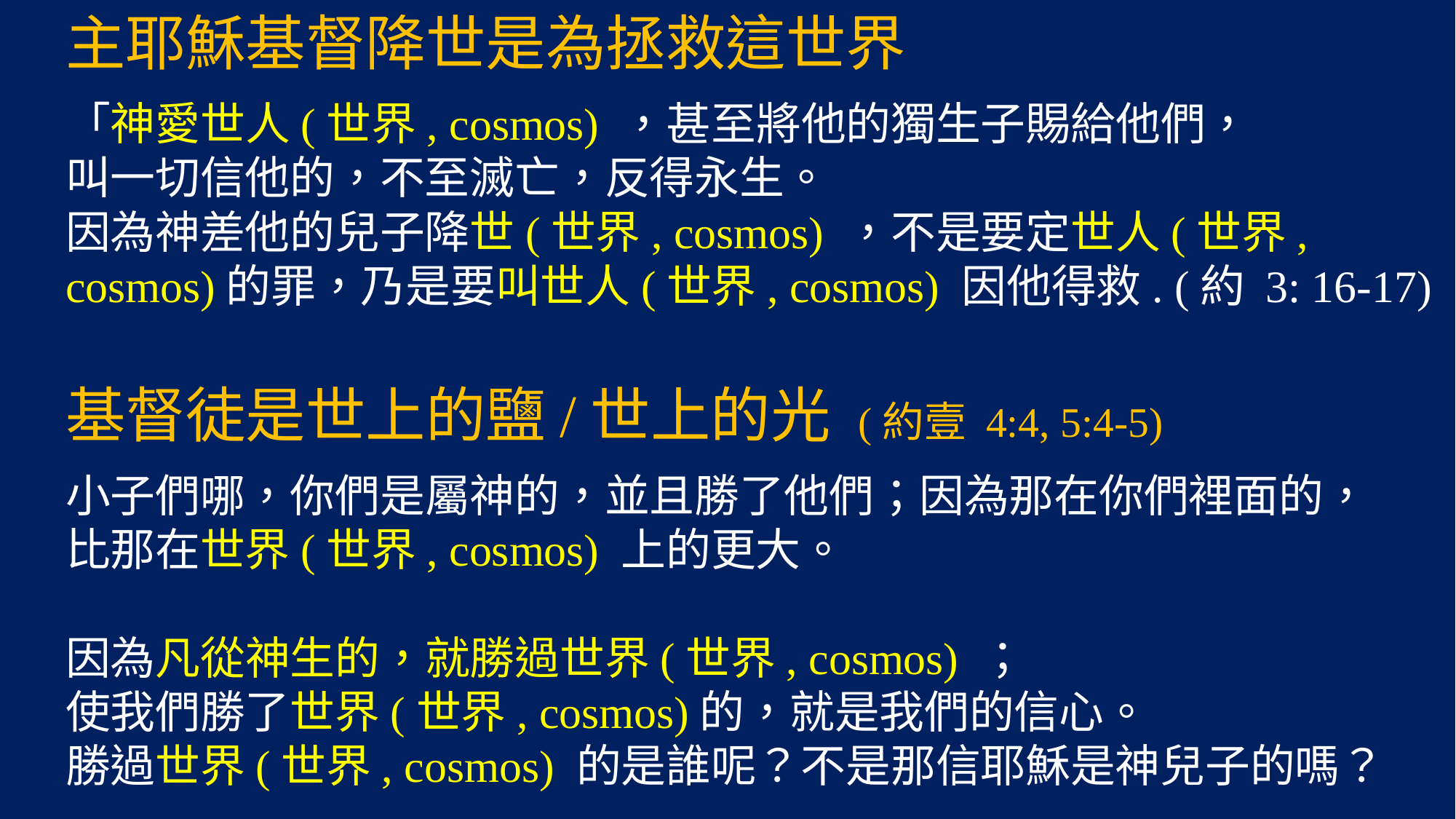

主耶穌基督降世是為拯救這世界

「神愛世人(世界, cosmos) ，甚至將他的獨生子賜給他們，
叫一切信他的，不至滅亡，反得永生。
因為神差他的兒子降世(世界, cosmos) ，不是要定世人(世界, cosmos)的罪，乃是要叫世人(世界, cosmos) 因他得救. (約 3: 16-17)

基督徒是世上的鹽/世上的光 (約壹 4:4, 5:4-5)

小子們哪，你們是屬神的，並且勝了他們；因為那在你們裡面的，
比那在世界(世界, cosmos) 上的更大。

因為凡從神生的，就勝過世界(世界, cosmos) ；
使我們勝了世界(世界, cosmos)的，就是我們的信心。
勝過世界(世界, cosmos) 的是誰呢？不是那信耶穌是神兒子的嗎？